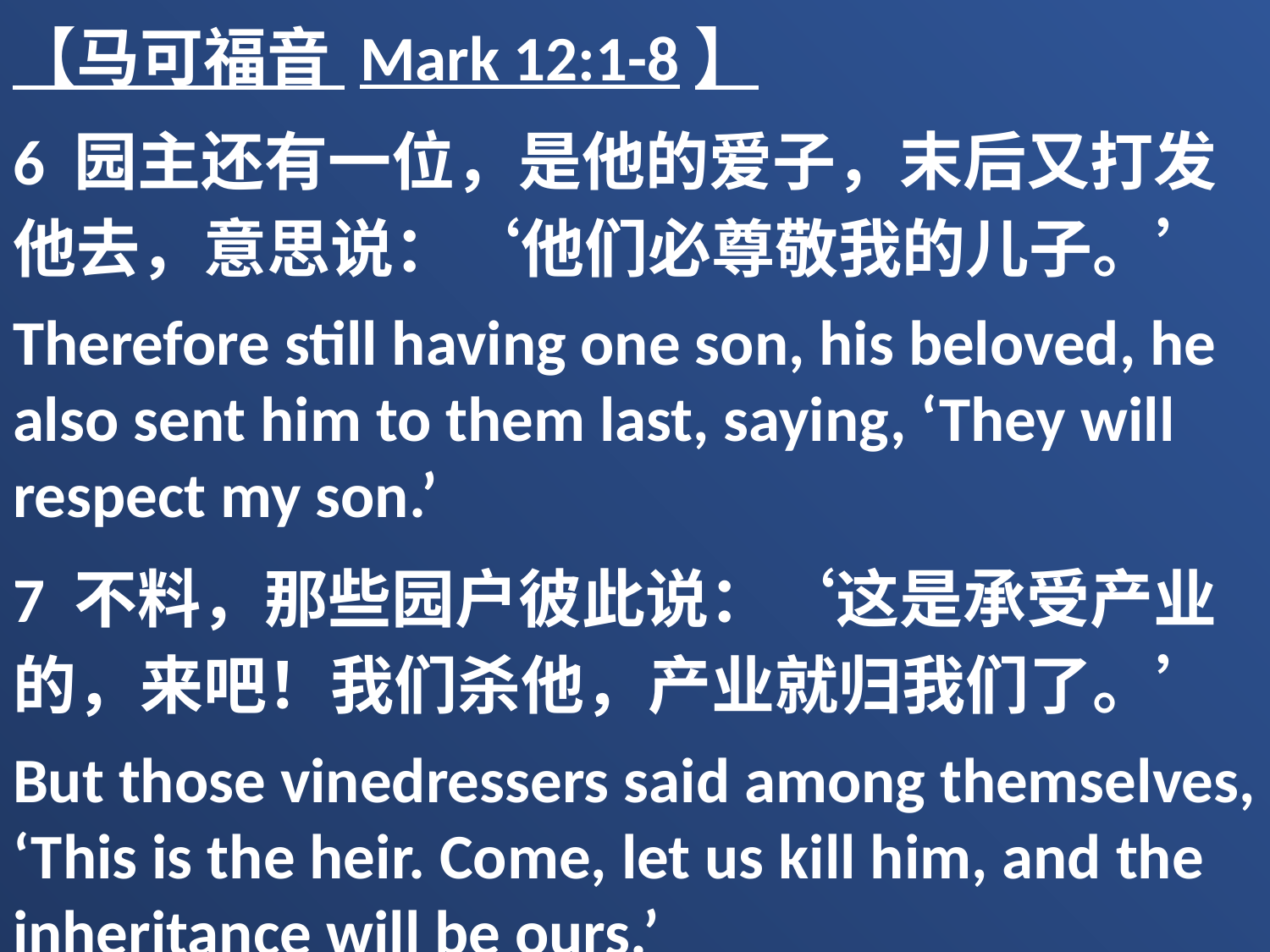

【马可福音 Mark 12:1-8】
6 园主还有一位，是他的爱子，末后又打发他去，意思说：‘他们必尊敬我的儿子。’
Therefore still having one son, his beloved, he also sent him to them last, saying, ‘They will respect my son.’
7 不料，那些园户彼此说：‘这是承受产业的，来吧！我们杀他，产业就归我们了。’
But those vinedressers said among themselves, ‘This is the heir. Come, let us kill him, and the inheritance will be ours.’